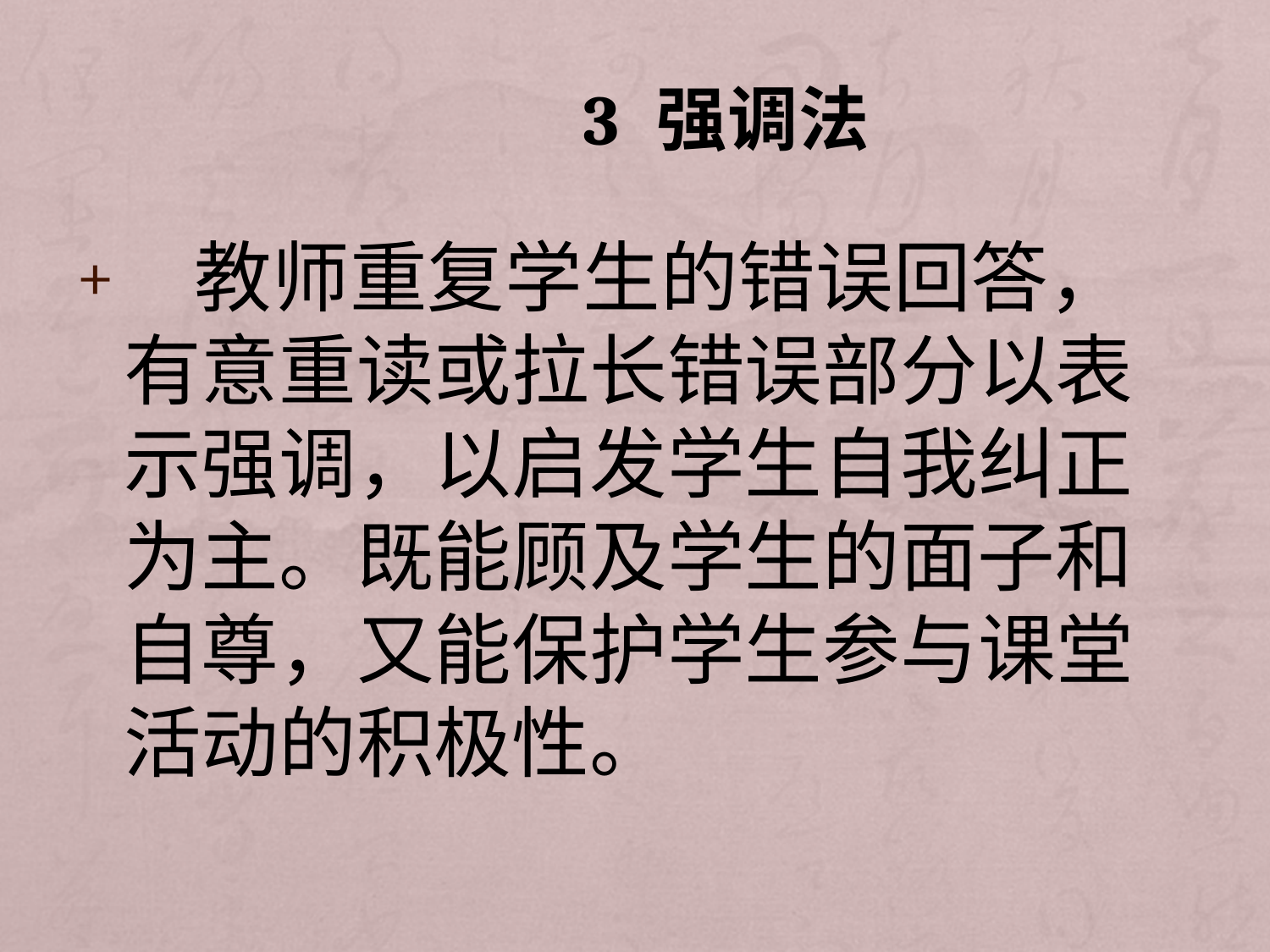

# 3 强调法
   教师重复学生的错误回答，有意重读或拉长错误部分以表示强调，以启发学生自我纠正为主。既能顾及学生的面子和自尊，又能保护学生参与课堂活动的积极性。